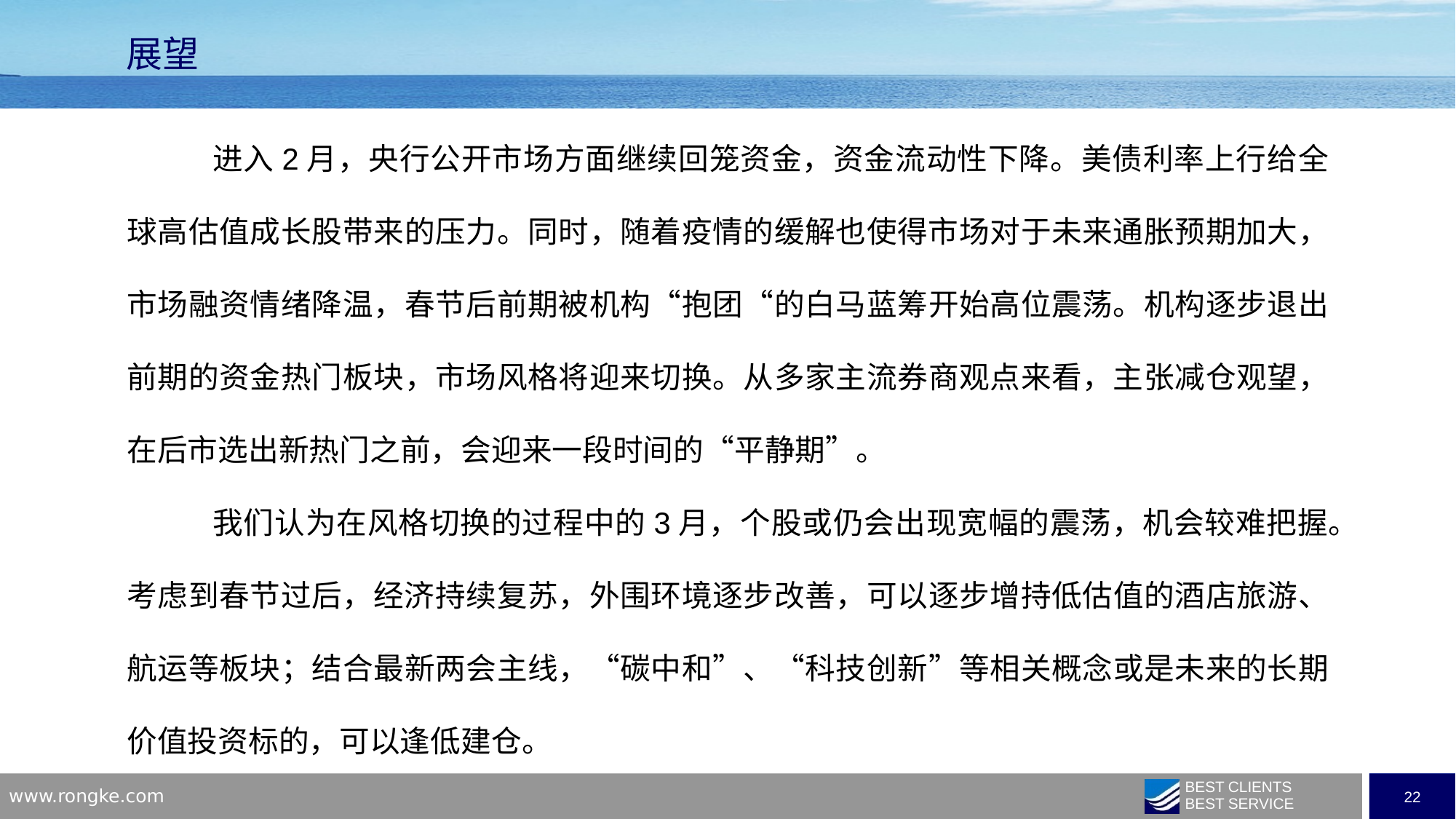

展望
进入2月，央行公开市场方面继续回笼资金，资金流动性下降。美债利率上行给全球高估值成长股带来的压力。同时，随着疫情的缓解也使得市场对于未来通胀预期加大，市场融资情绪降温，春节后前期被机构“抱团“的白马蓝筹开始高位震荡。机构逐步退出前期的资金热门板块，市场风格将迎来切换。从多家主流券商观点来看，主张减仓观望，在后市选出新热门之前，会迎来一段时间的“平静期”。
我们认为在风格切换的过程中的3月，个股或仍会出现宽幅的震荡，机会较难把握。考虑到春节过后，经济持续复苏，外围环境逐步改善，可以逐步增持低估值的酒店旅游、航运等板块；结合最新两会主线，“碳中和”、“科技创新”等相关概念或是未来的长期价值投资标的，可以逢低建仓。